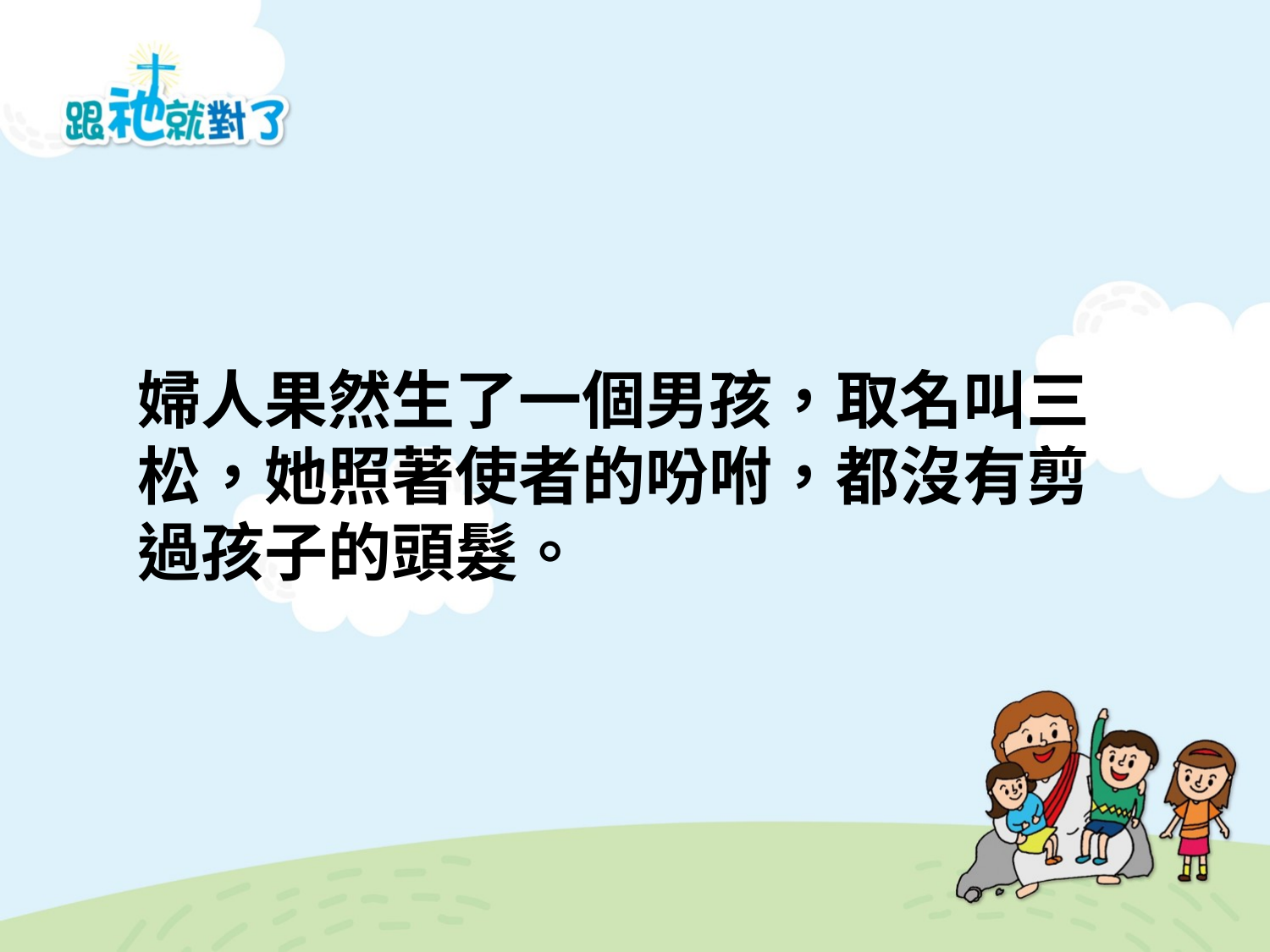

婦人果然生了一個男孩，取名叫三松，她照著使者的吩咐，都沒有剪過孩子的頭髮。